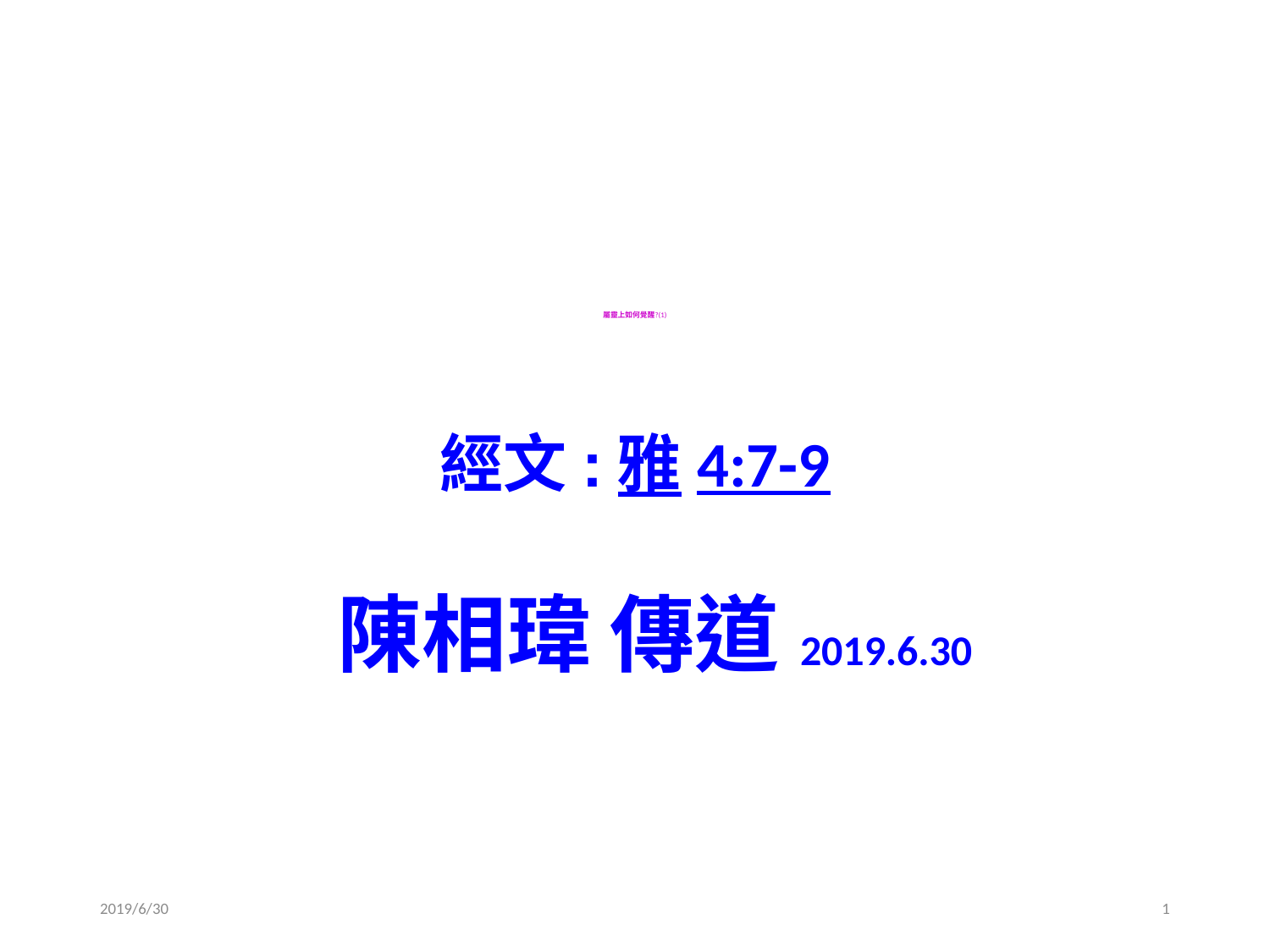

# 屬靈上如何覺醒?(1)
經文:雅4:7-9
 陳相瑋 傳道2019.6.30
2019/6/30
1